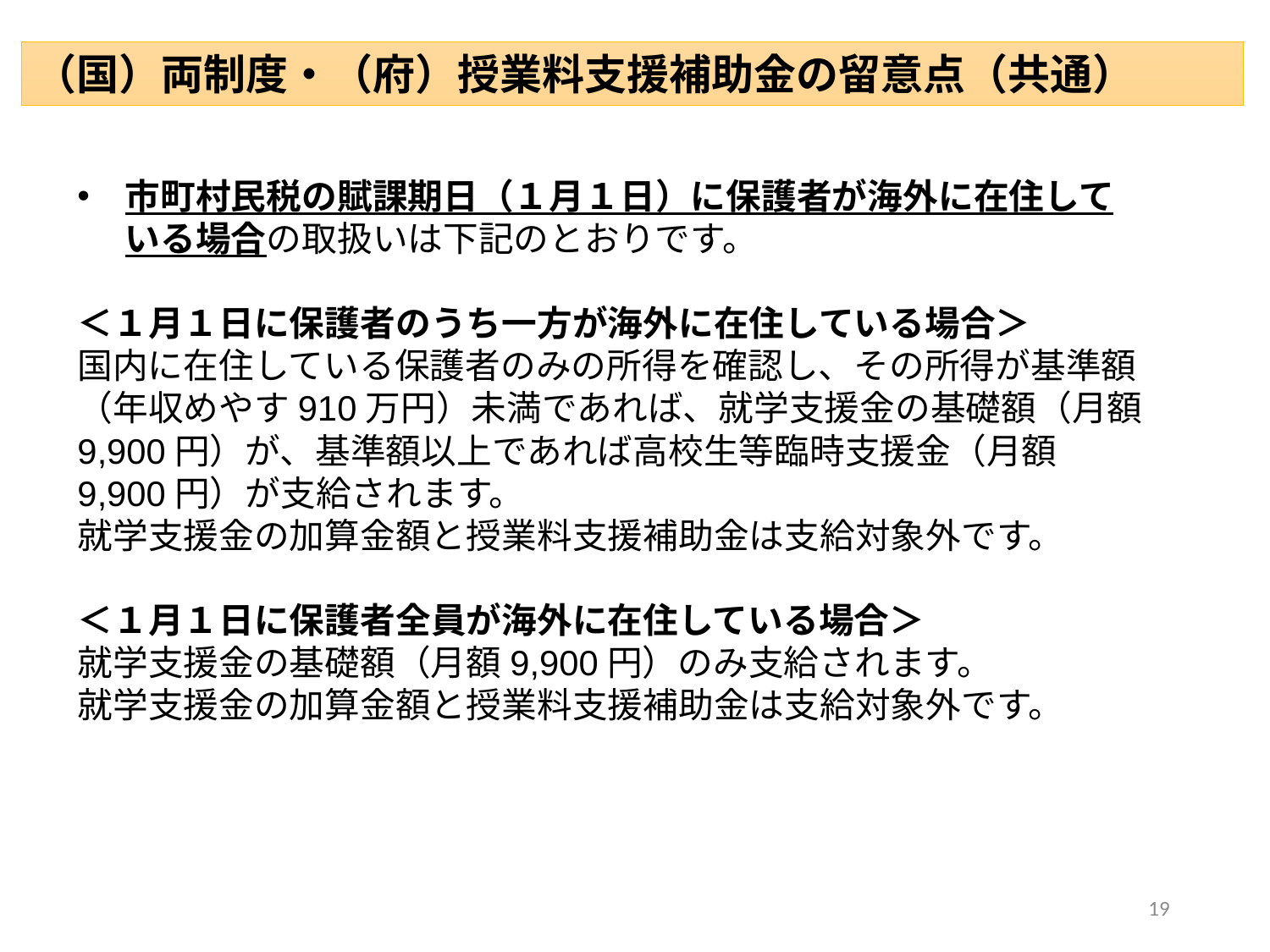

（国）両制度・（府）授業料支援補助金の留意点（共通）
市町村民税の賦課期日（１月１日）に保護者が海外に在住している場合の取扱いは下記のとおりです。

＜１月１日に保護者のうち一方が海外に在住している場合＞
国内に在住している保護者のみの所得を確認し、その所得が基準額（年収めやす910万円）未満であれば、就学支援金の基礎額（月額9,900円）が、基準額以上であれば高校生等臨時支援金（月額9,900円）が支給されます。
就学支援金の加算金額と授業料支援補助金は支給対象外です。

＜１月１日に保護者全員が海外に在住している場合＞
就学支援金の基礎額（月額9,900円）のみ支給されます。
就学支援金の加算金額と授業料支援補助金は支給対象外です。
19